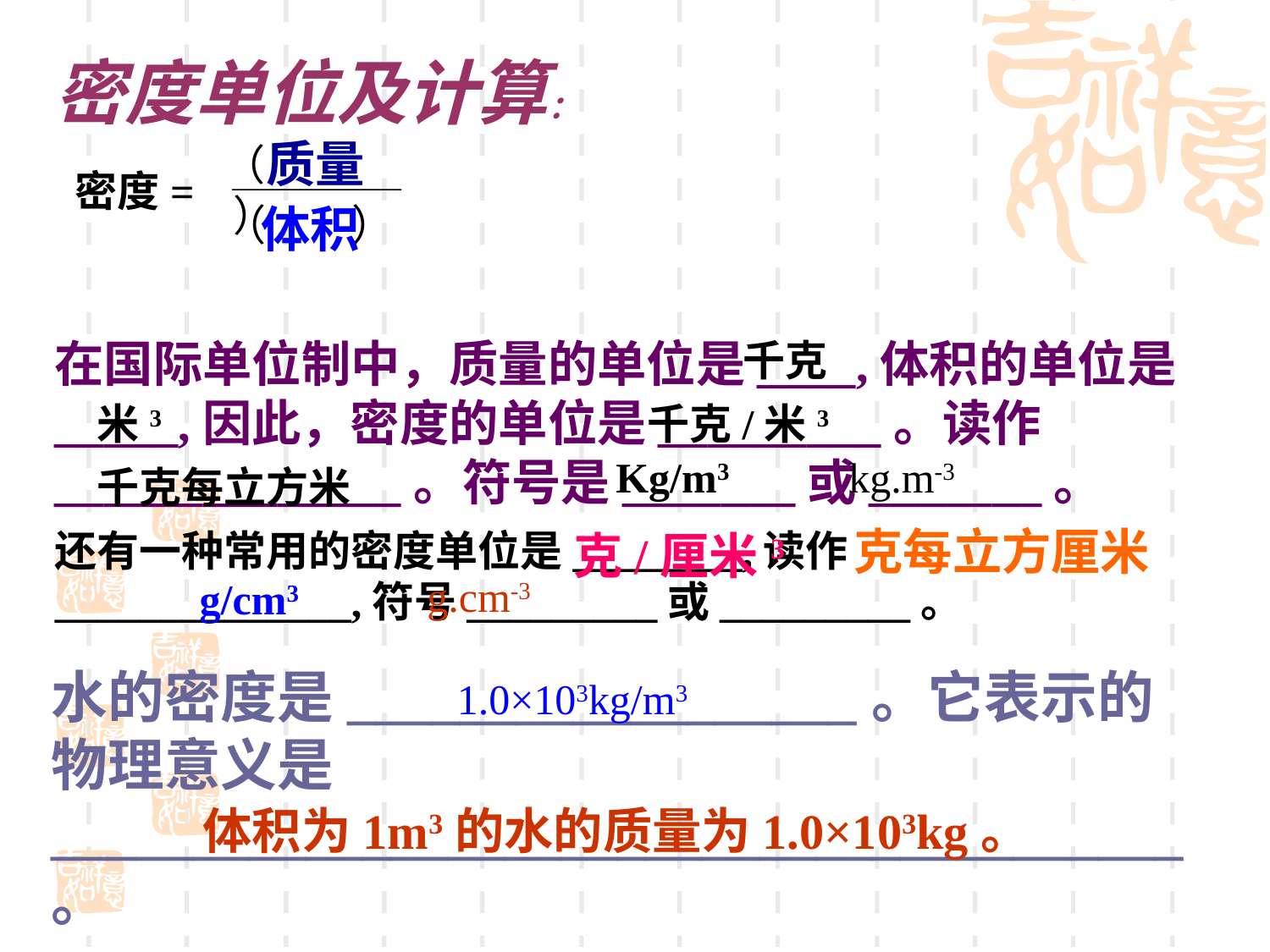

密度单位及计算：
质量
（         ）
密度=

（         ）
体积
在国际单位制中，质量的单位是____,体积的单位是_____,因此，密度的单位是_________。读作______________。符号是_______或_______。
千克
米3
千克/米3
Kg/m3
kg.m-3
千克每立方米
克每立方厘米
还有一种常用的密度单位是________,读作______________,符号_________或_________。
克/厘米3
g.cm-3
g/cm3
水的密度是__________________。它表示的物理意义是________________________________________。
1.0×103kg/m3
体积为1m3的水的质量为1.0×103kg。